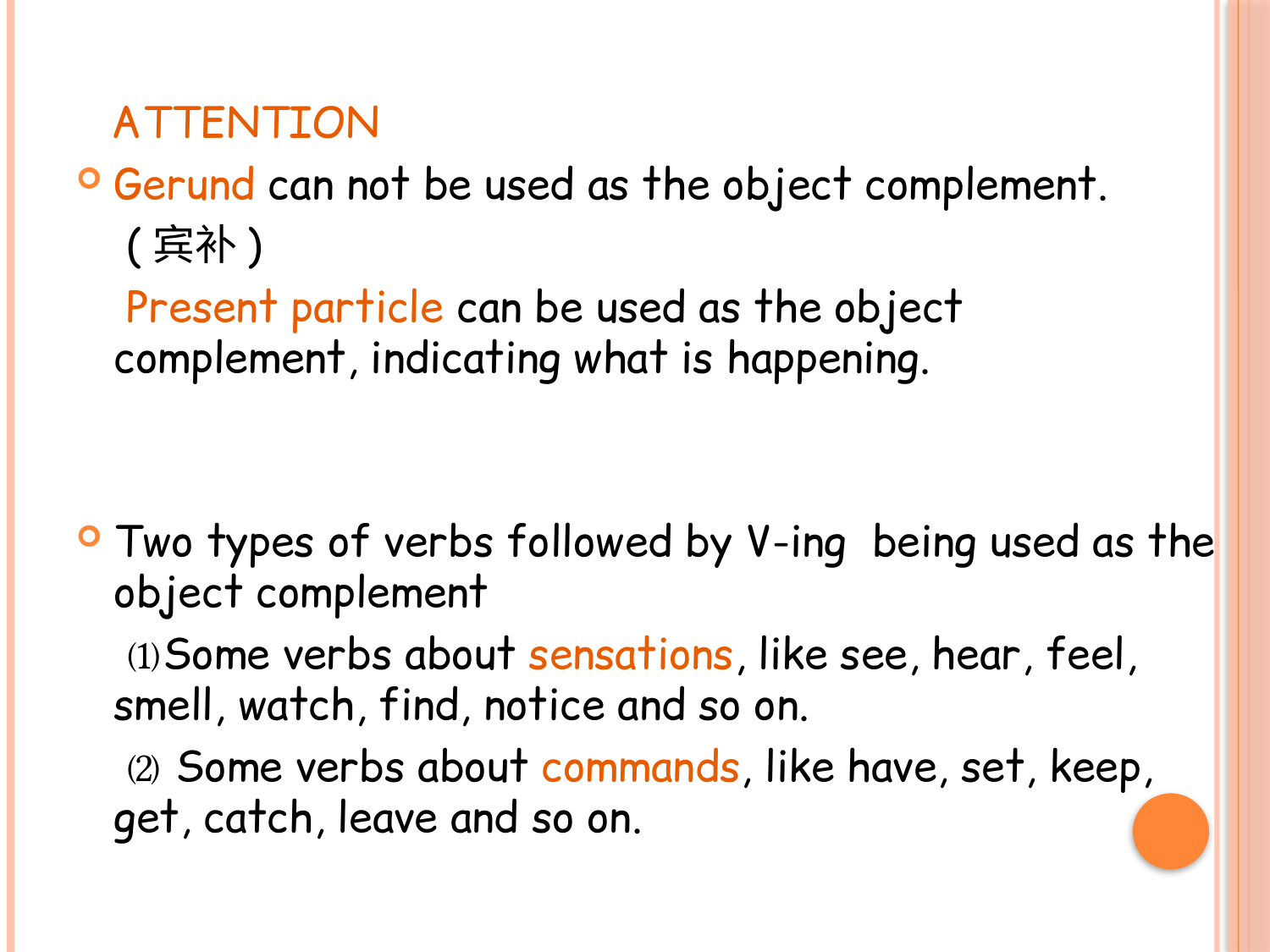

ATTENTION
Gerund can not be used as the object complement.
    (宾补)
    Present particle can be used as the object complement, indicating what is happening.

Two types of verbs followed by V-ing  being used as the object complement
    ⑴Some verbs about sensations, like see, hear, feel, smell, watch, find, notice and so on.
    ⑵ Some verbs about commands, like have, set, keep, get, catch, leave and so on.